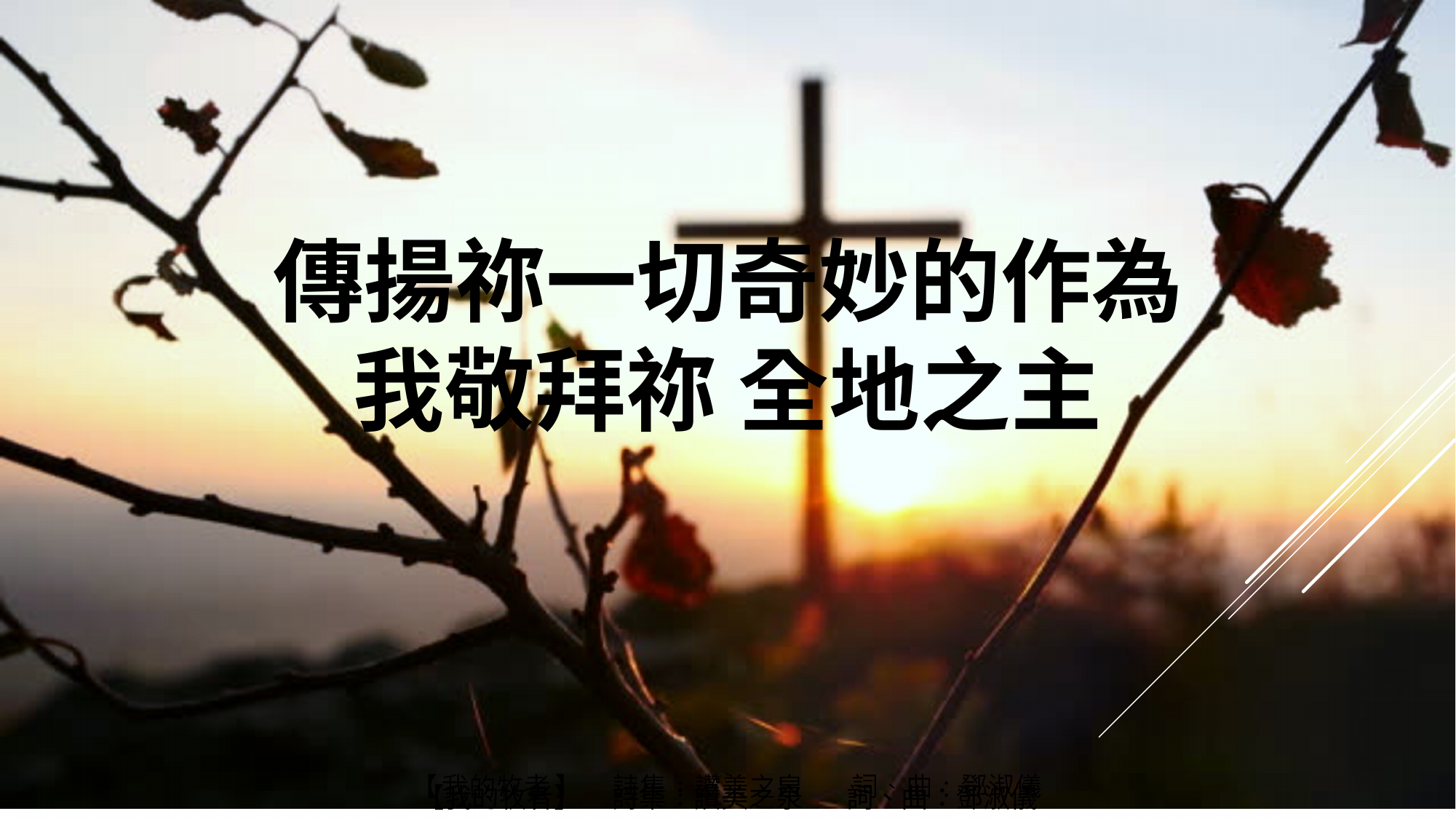

傳揚祢一切奇妙的作為
我敬拜祢 全地之主
【我的牧者】     詩集：讚美之泉       詞、曲：鄧淑儀